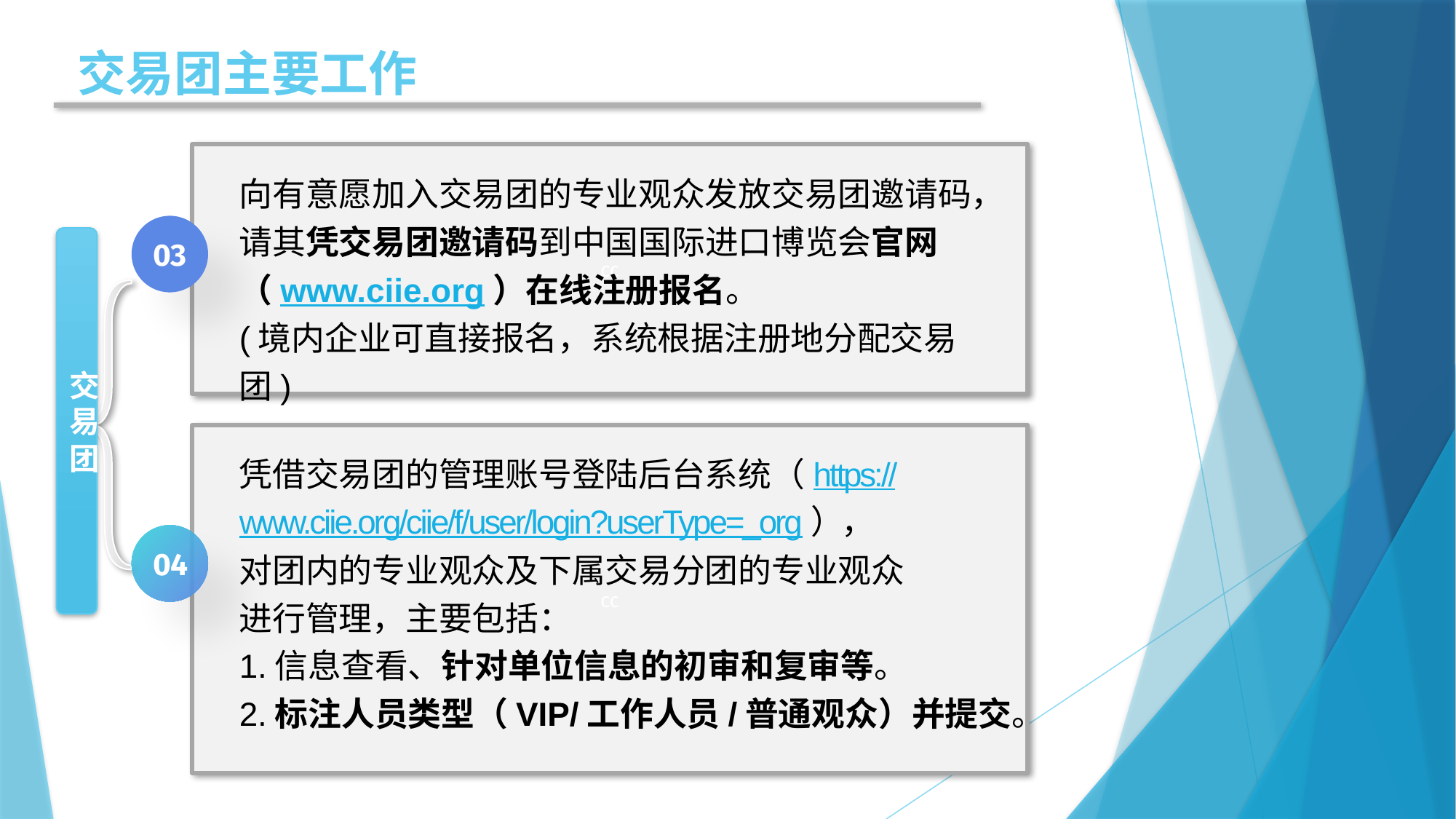

交易团主要工作

cc
向有意愿加入交易团的专业观众发放交易团邀请码，请其凭交易团邀请码到中国国际进口博览会官网（www.ciie.org）在线注册报名。
(境内企业可直接报名，系统根据注册地分配交易团)

03
交易团

cc
凭借交易团的管理账号登陆后台系统（https://www.ciie.org/ciie/f/user/login?userType=_org），
对团内的专业观众及下属交易分团的专业观众
进行管理，主要包括：
1.信息查看、针对单位信息的初审和复审等。
2.标注人员类型（VIP/工作人员/普通观众）并提交。

04